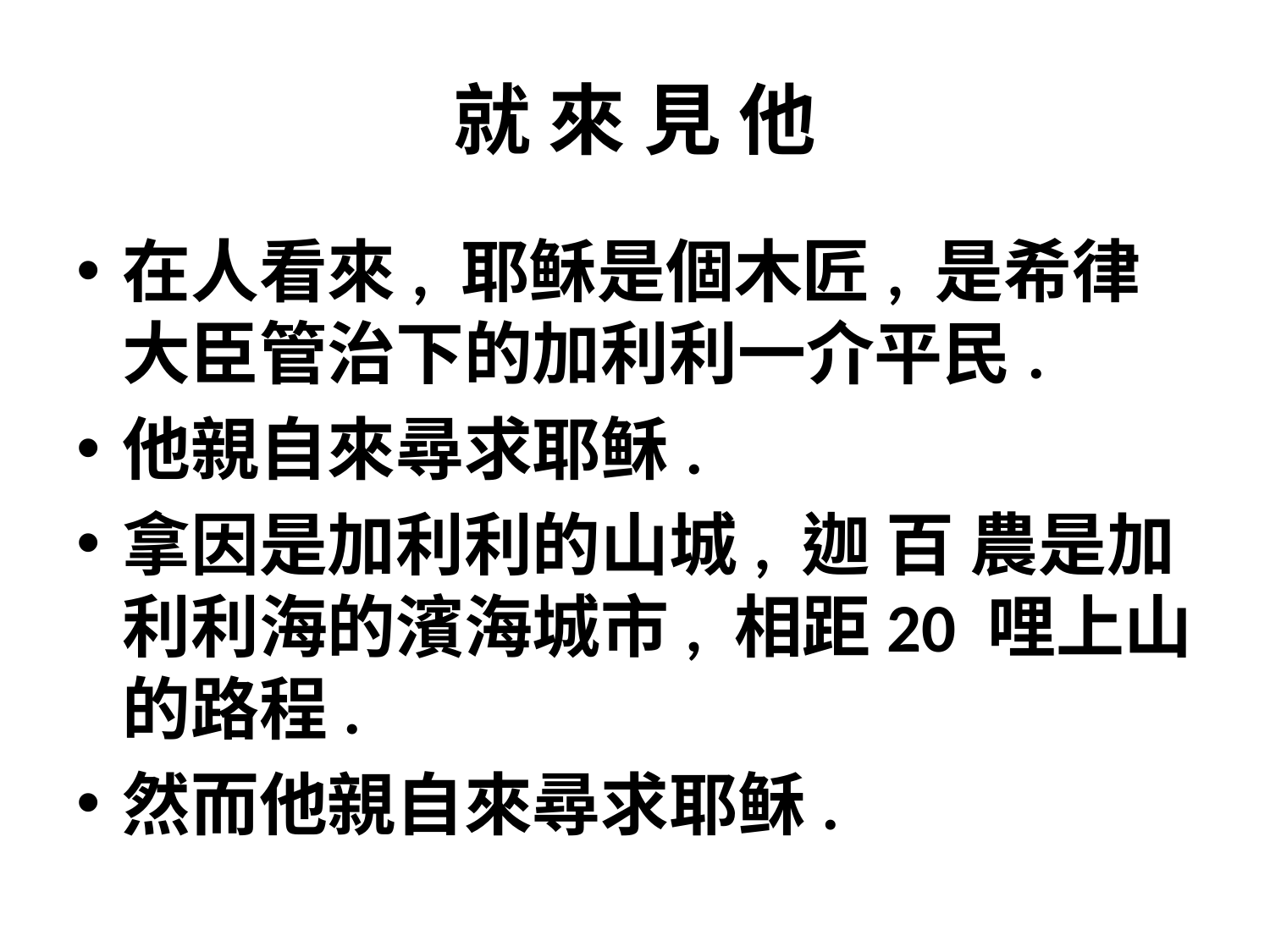

# 就 來 見 他
在人看來, 耶稣是個木匠, 是希律大臣管治下的加利利一介平民.
他親自來尋求耶稣.
拿因是加利利的山城, 迦 百 農是加利利海的濱海城市, 相距20 哩上山的路程.
然而他親自來尋求耶稣.